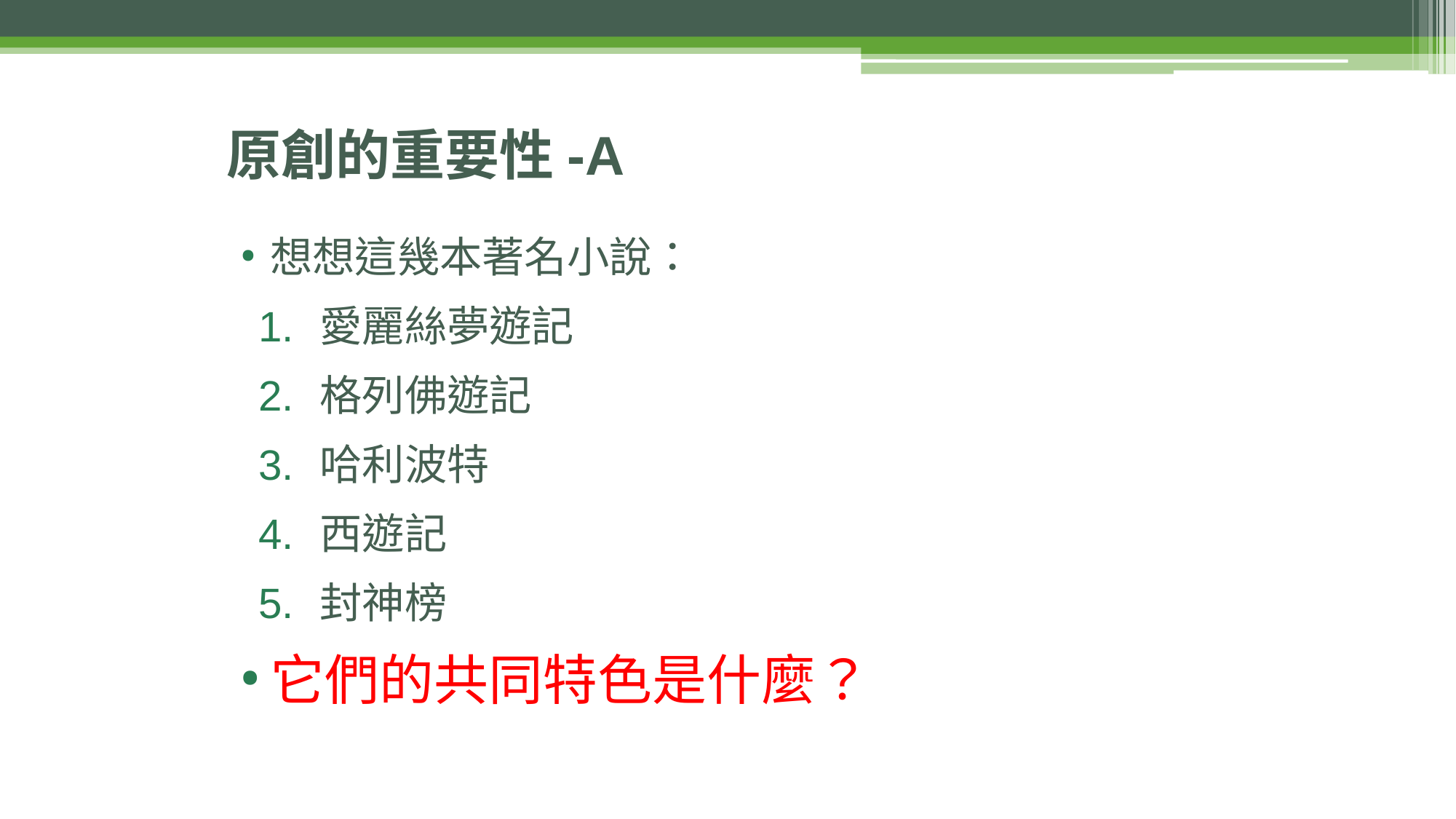

# 原創的重要性-A
想想這幾本著名小說：
愛麗絲夢遊記
格列佛遊記
哈利波特
西遊記
封神榜
它們的共同特色是什麼？